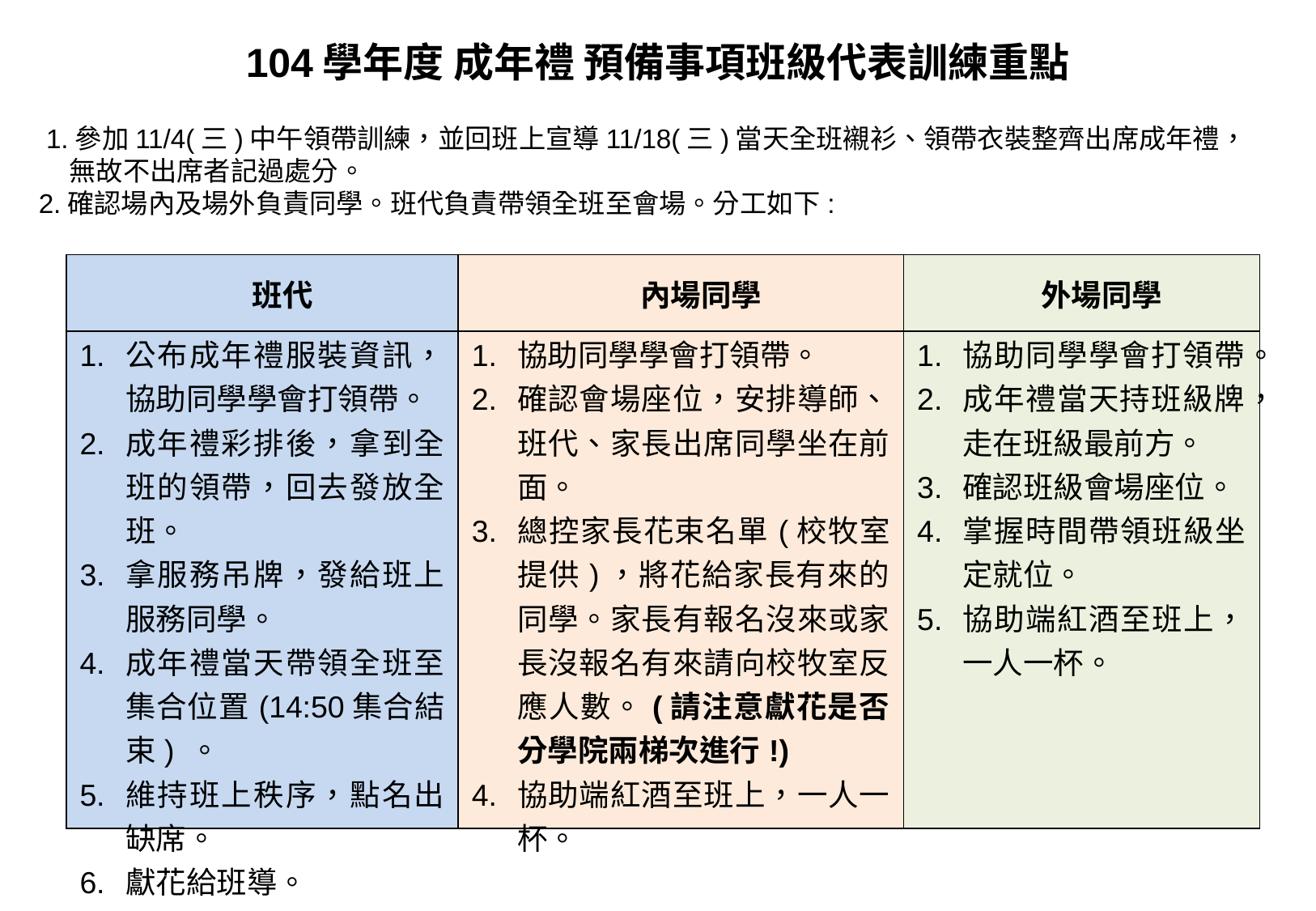

104學年度 成年禮 預備事項班級代表訓練重點

 1.參加11/4(三)中午領帶訓練，並回班上宣導11/18(三)當天全班襯衫、領帶衣裝整齊出席成年禮，
    無故不出席者記過處分。
2.確認場內及場外負責同學。班代負責帶領全班至會場。分工如下:
| 班代 | 內場同學 | 外場同學 |
| --- | --- | --- |
| 公布成年禮服裝資訊，協助同學學會打領帶。 成年禮彩排後，拿到全班的領帶，回去發放全班。 拿服務吊牌，發給班上服務同學。 成年禮當天帶領全班至集合位置(14:50集合結束) 。 維持班上秩序，點名出缺席。 獻花給班導。 | 協助同學學會打領帶。 確認會場座位，安排導師、班代、家長出席同學坐在前面。 總控家長花束名單(校牧室提供)，將花給家長有來的同學。家長有報名沒來或家長沒報名有來請向校牧室反應人數。(請注意獻花是否分學院兩梯次進行!) 協助端紅酒至班上，一人一杯。 | 協助同學學會打領帶。 成年禮當天持班級牌，走在班級最前方。 確認班級會場座位。 掌握時間帶領班級坐定就位。 協助端紅酒至班上，一人一杯。 |